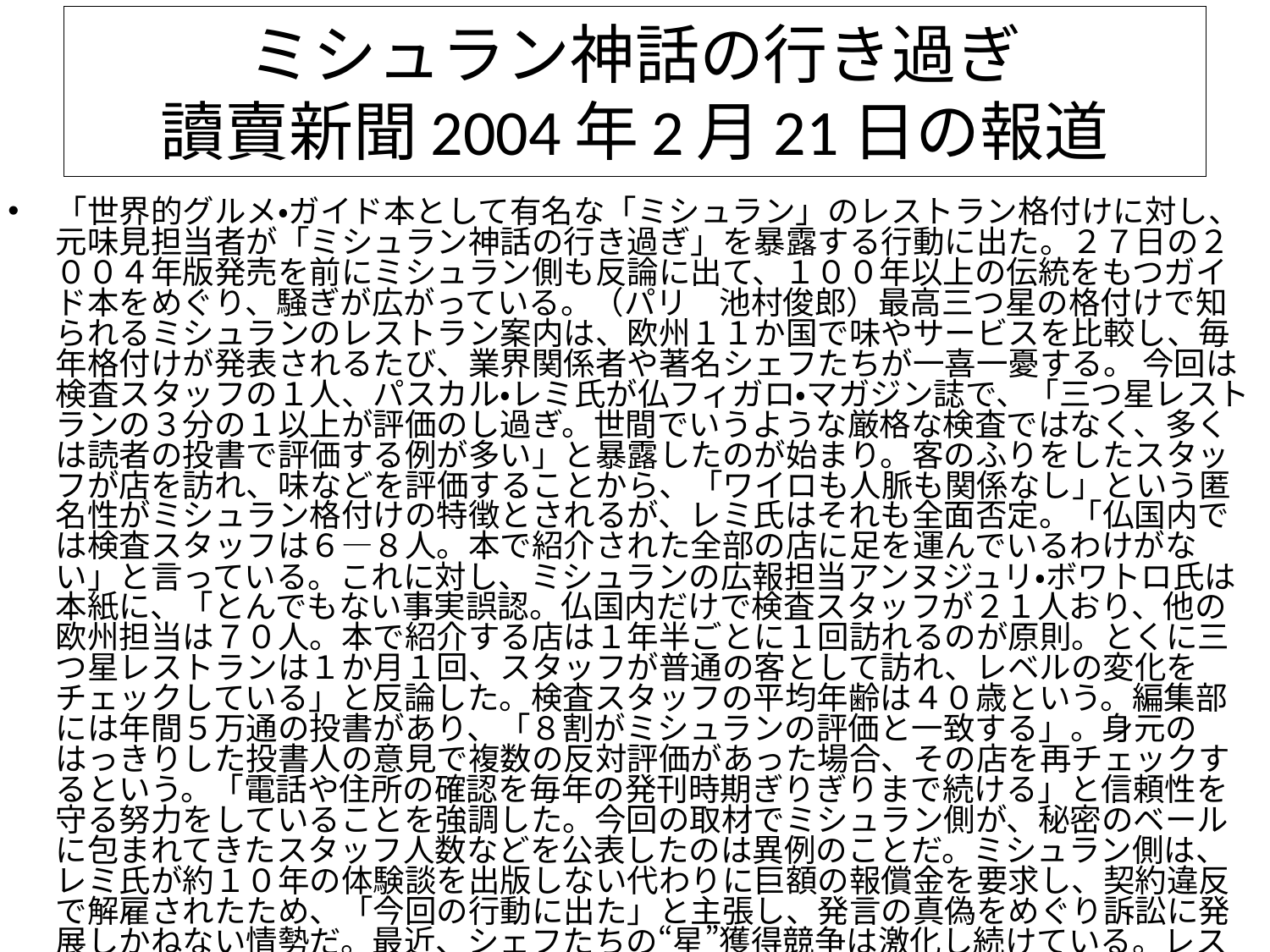

# ミシュラン神話の行き過ぎ 讀賣新聞2004年2月21日の報道
「世界的グルメ・ガイド本として有名な「ミシュラン」のレストラン格付けに対し、元味見担当者が「ミシュラン神話の行き過ぎ」を暴露する行動に出た。２７日の２００４年版発売を前にミシュラン側も反論に出て、１００年以上の伝統をもつガイド本をめぐり、騒ぎが広がっている。（パリ　池村俊郎）最高三つ星の格付けで知られるミシュランのレストラン案内は、欧州１１か国で味やサービスを比較し、毎年格付けが発表されるたび、業界関係者や著名シェフたちが一喜一憂する。 今回は検査スタッフの１人、パスカル・レミ氏が仏フィガロ・マガジン誌で、「三つ星レストランの３分の１以上が評価のし過ぎ。世間でいうような厳格な検査ではなく、多くは読者の投書で評価する例が多い」と暴露したのが始まり。客のふりをしたスタッフが店を訪れ、味などを評価することから、「ワイロも人脈も関係なし」という匿名性がミシュラン格付けの特徴とされるが、レミ氏はそれも全面否定。「仏国内では検査スタッフは６―８人。本で紹介された全部の店に足を運んでいるわけがない」と言っている。これに対し、ミシュランの広報担当アンヌジュリ・ボワトロ氏は本紙に、「とんでもない事実誤認。仏国内だけで検査スタッフが２１人おり、他の欧州担当は７０人。本で紹介する店は１年半ごとに１回訪れるのが原則。とくに三つ星レストランは１か月１回、スタッフが普通の客として訪れ、レベルの変化をチェックしている」と反論した。検査スタッフの平均年齢は４０歳という。編集部には年間５万通の投書があり、「８割がミシュランの評価と一致する」。身元のはっきりした投書人の意見で複数の反対評価があった場合、その店を再チェックするという。「電話や住所の確認を毎年の発刊時期ぎりぎりまで続ける」と信頼性を守る努力をしていることを強調した。今回の取材でミシュラン側が、秘密のベールに包まれてきたスタッフ人数などを公表したのは異例のことだ。ミシュラン側は、レミ氏が約１０年の体験談を出版しない代わりに巨額の報償金を要求し、契約違反で解雇されたため、「今回の行動に出た」と主張し、発言の真偽をめぐり訴訟に発展しかねない情勢だ。最近、シェフたちの“星”獲得競争は激化し続けている。レストラン業界には「ミシュラン評価で店の経営まで左右されるのだから、格付け基準をきちんと公表するなど、疑念をもたれないようにしてほしい」という声が強い。」